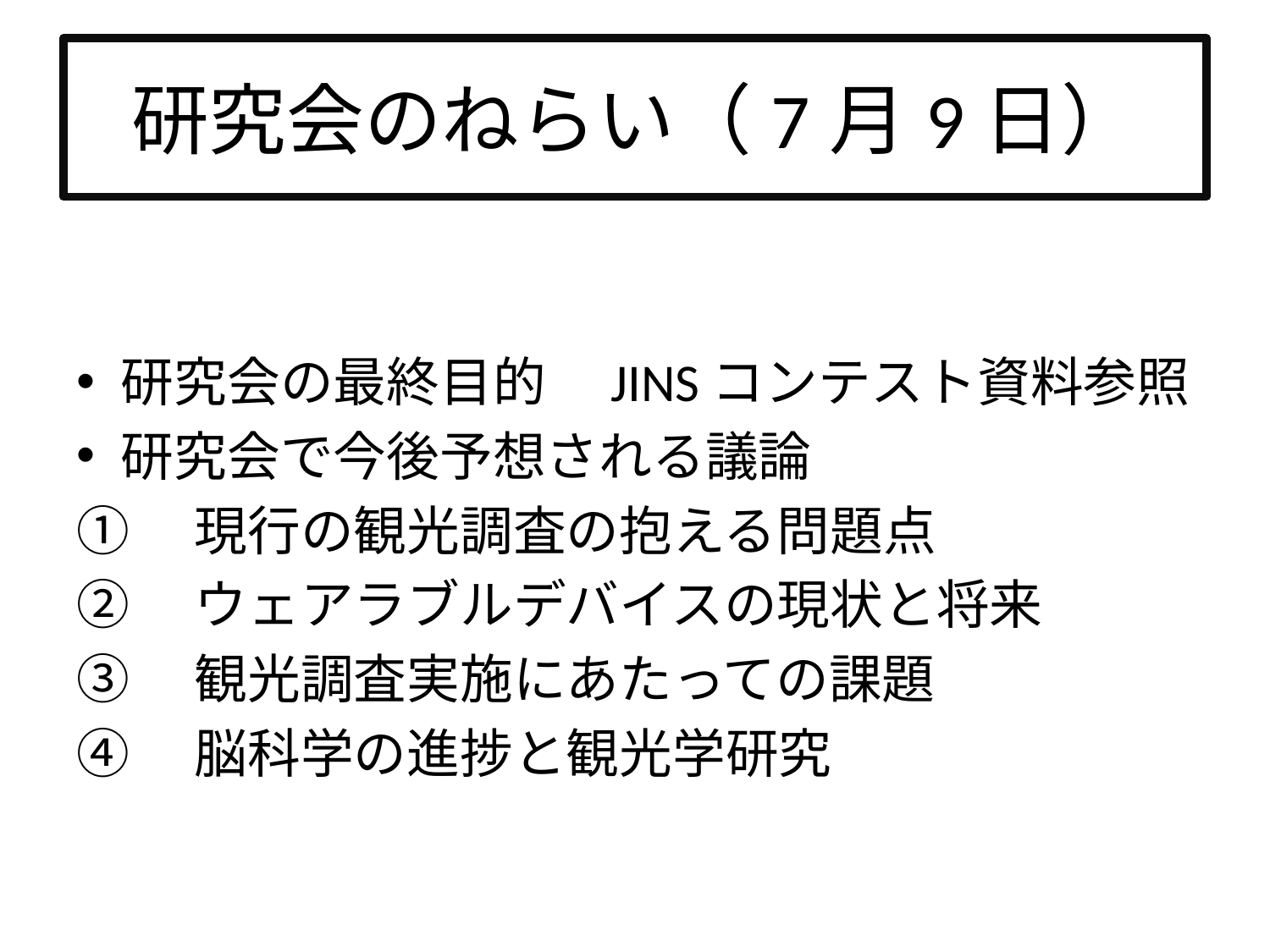

# 研究会のねらい（7月9日）
研究会の最終目的　JINSコンテスト資料参照
研究会で今後予想される議論
①　現行の観光調査の抱える問題点
②　ウェアラブルデバイスの現状と将来
③　観光調査実施にあたっての課題
④　脳科学の進捗と観光学研究